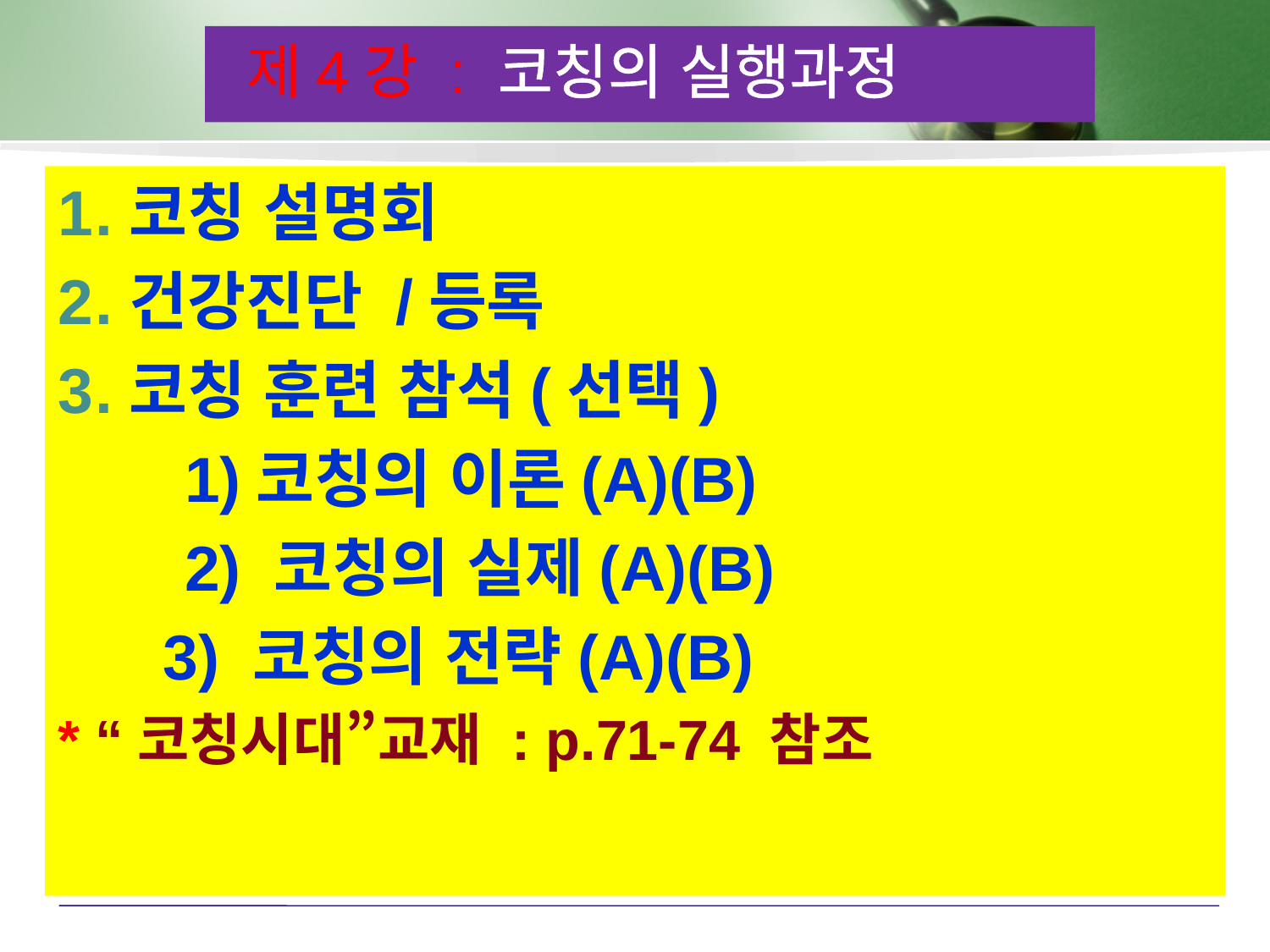

제4강 : 코칭의 실행과정
코칭 설명회
건강진단 /등록
코칭 훈련 참석(선택)
	1)코칭의 이론(A)(B)
	2) 코칭의 실제(A)(B)
      3) 코칭의 전략(A)(B)
* “코칭시대”교재 : p.71-74 참조